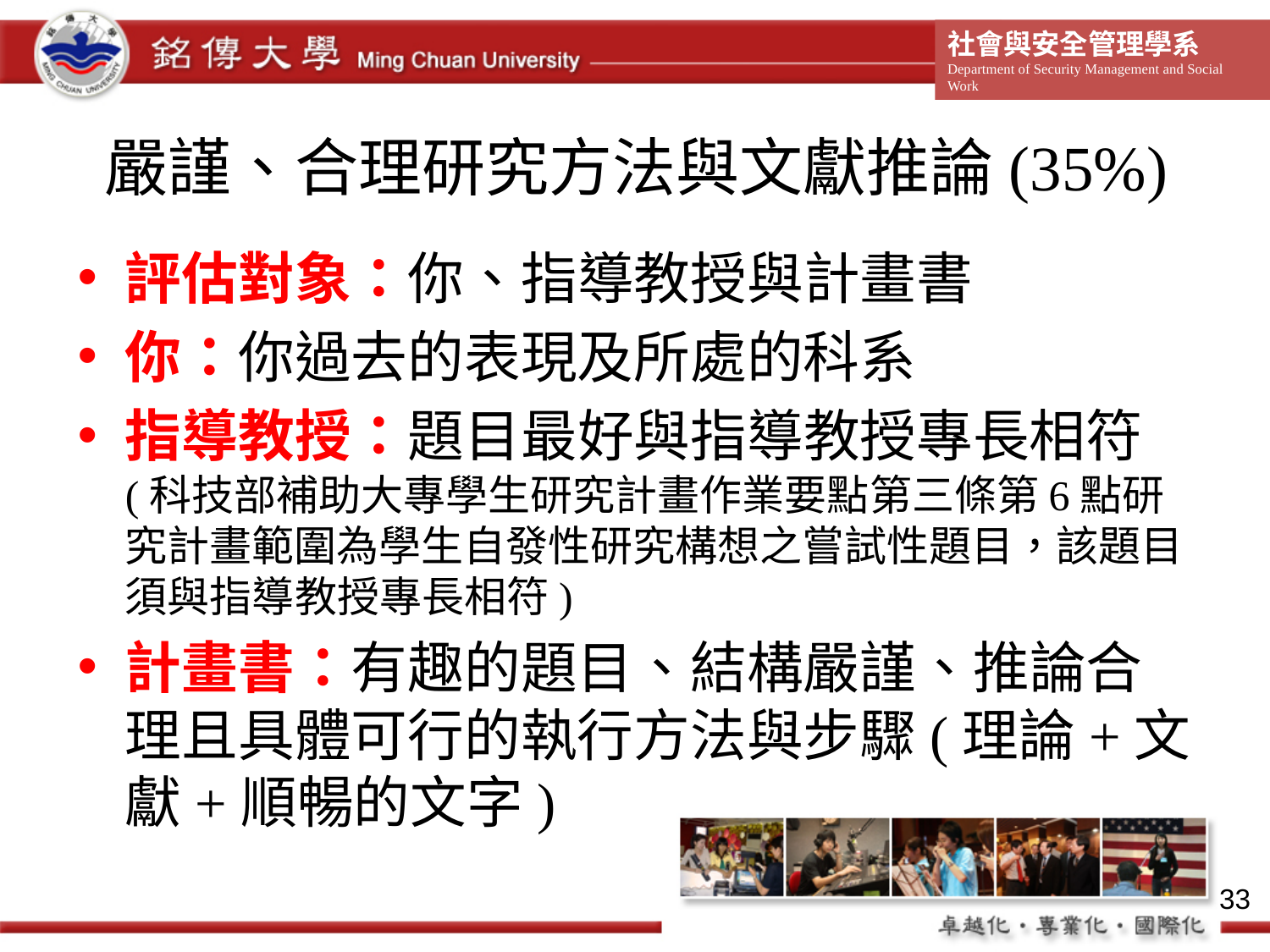

# 嚴謹、合理研究方法與文獻推論(35%)
評估對象：你、指導教授與計畫書
你：你過去的表現及所處的科系
指導教授：題目最好與指導教授專長相符(科技部補助大專學生研究計畫作業要點第三條第6點研究計畫範圍為學生自發性研究構想之嘗試性題目，該題目須與指導教授專長相符)
計畫書：有趣的題目、結構嚴謹、推論合理且具體可行的執行方法與步驟(理論+文獻+順暢的文字)

33